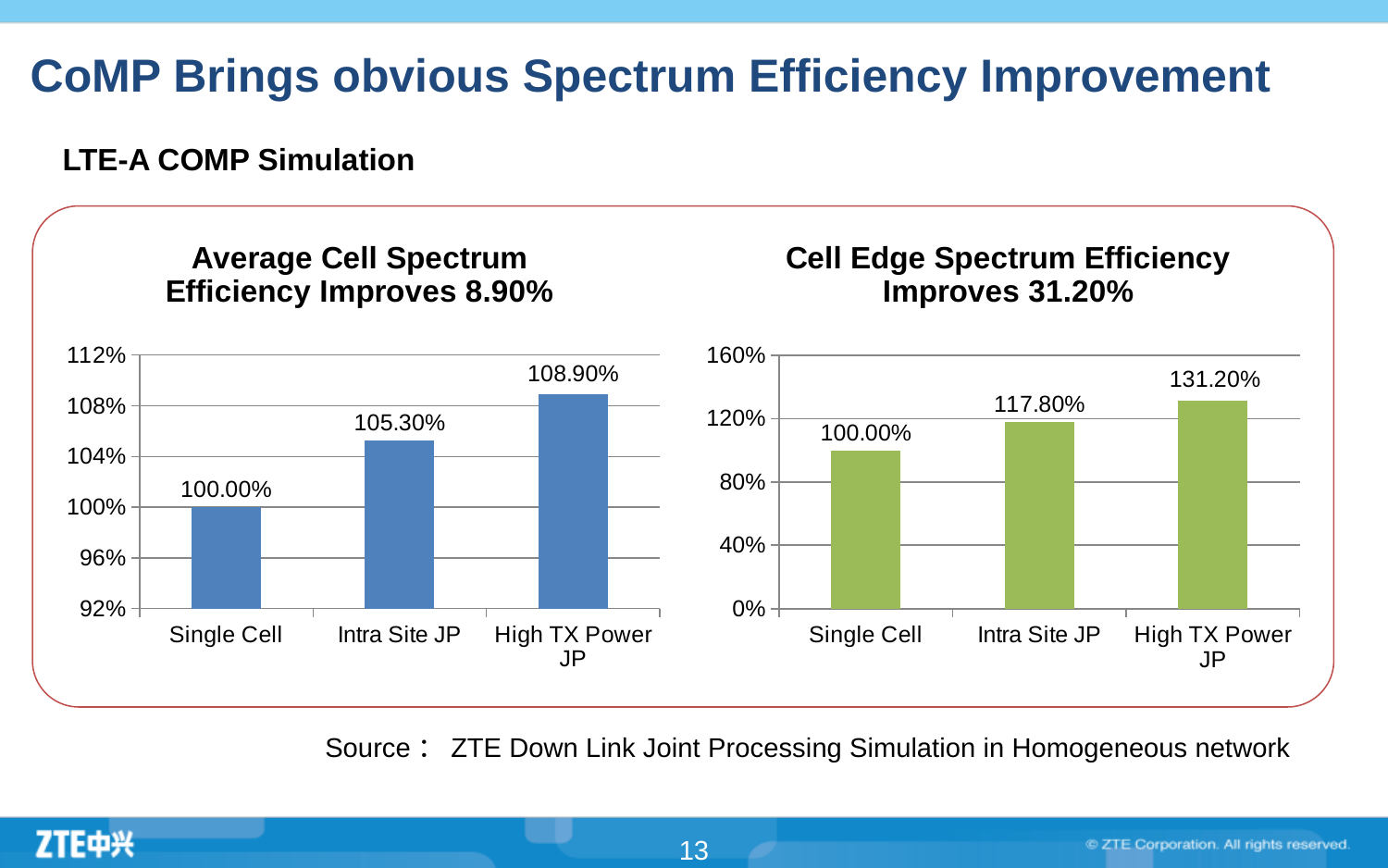

# CoMP Brings obvious Spectrum Efficiency Improvement
LTE-A COMP Simulation

### Chart: Average Cell Spectrum Efficiency Improves 8.90%

| Category | 系列 1 |
|---|---|
| Single Cell | 1.0 |
| Intra Site JP | 1.0529999999999948 |
| High TX Power JP | 1.089 |

### Chart: Cell Edge Spectrum Efficiency Improves 31.20%

| Category | 系列 1 |
|---|---|
| Single Cell | 1.0 |
| Intra Site JP | 1.1779999999999948 |
| High TX Power JP | 1.312 |
Source：ZTE Down Link Joint Processing Simulation in Homogeneous network
13